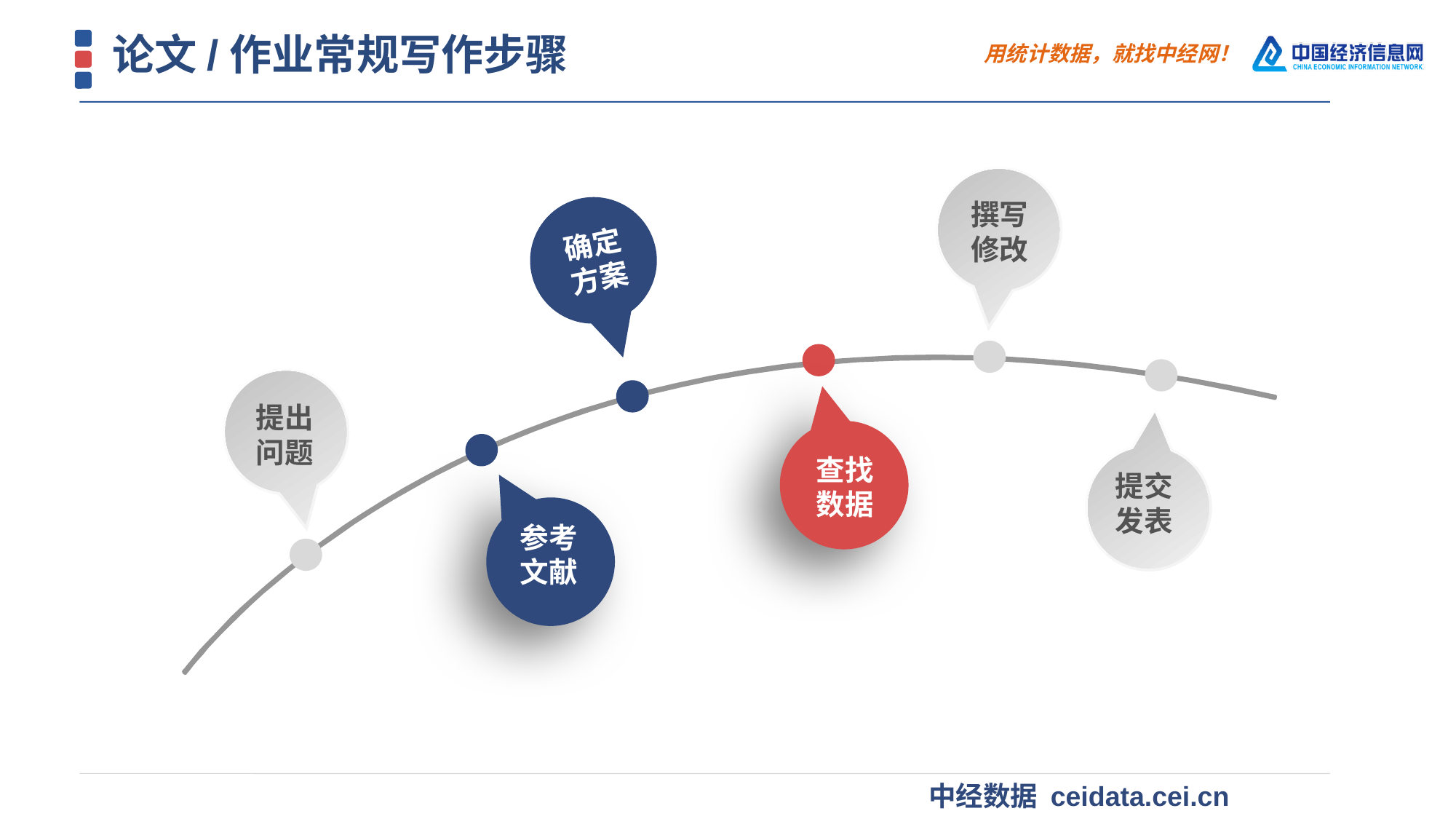

论文/作业常规写作步骤

撰写
修改

确定
方案

提出
问题

查找
数据
提交
发表

提交
发表
参考
文献

14